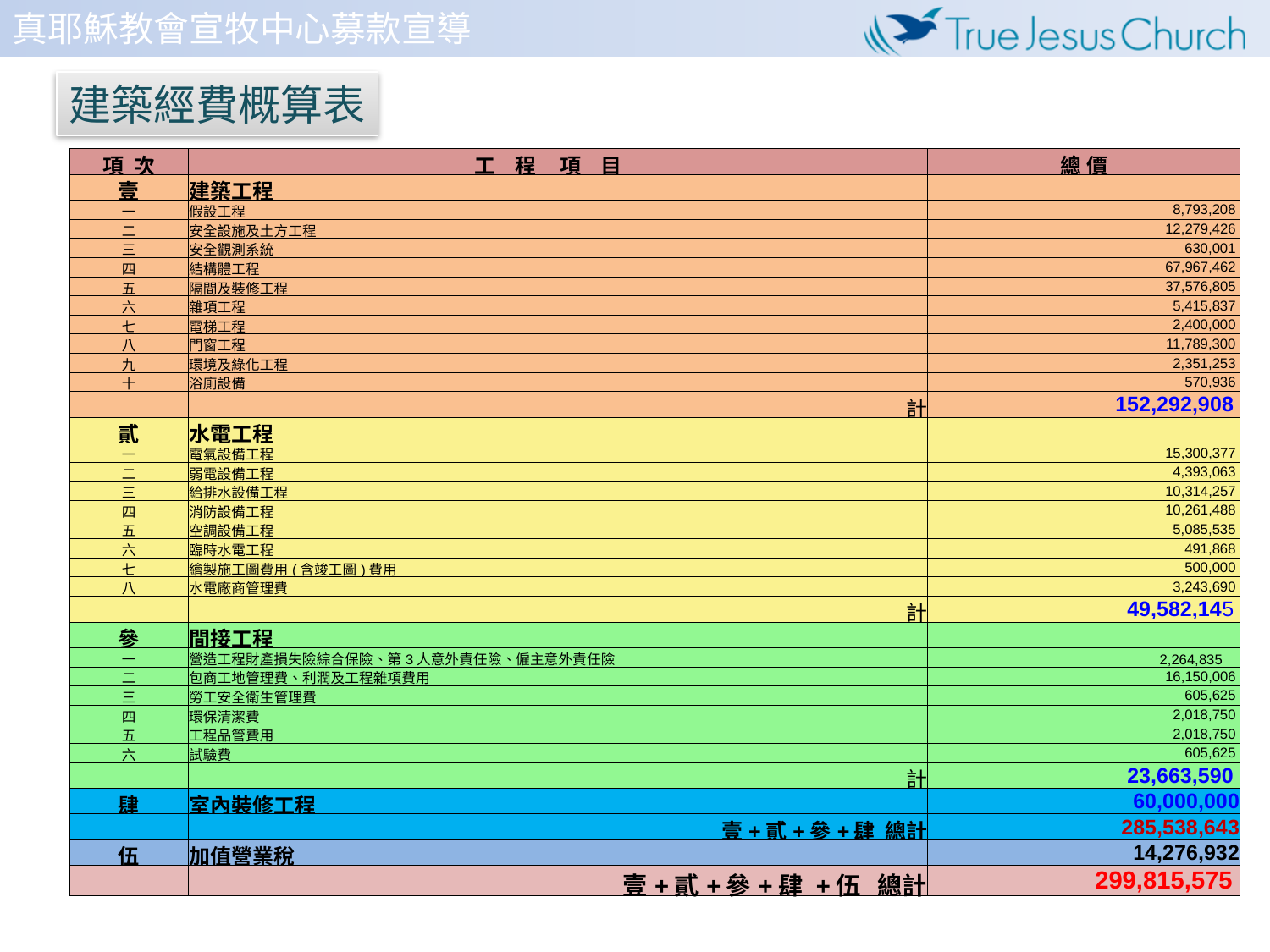

建築經費概算表
| 項 次 | 工 程 項 目 | 總 價 |
| --- | --- | --- |
| 壹 | 建築工程 |  |
| 一 | 假設工程 | 8,793,208 |
| 二 | 安全設施及土方工程 | 12,279,426 |
| 三 | 安全觀測系統 | 630,001 |
| 四 | 結構體工程 | 67,967,462 |
| 五 | 隔間及裝修工程 | 37,576,805 |
| 六 | 雜項工程 | 5,415,837 |
| 七 | 電梯工程 | 2,400,000 |
| 八 | 門窗工程 | 11,789,300 |
| 九 | 環境及綠化工程 | 2,351,253 |
| 十 | 浴廁設備 | 570,936 |
|  | 計 | 152,292,908 |
| 貳 | 水電工程 |  |
| 一 | 電氣設備工程 | 15,300,377 |
| 二 | 弱電設備工程 | 4,393,063 |
| 三 | 給排水設備工程 | 10,314,257 |
| 四 | 消防設備工程 | 10,261,488 |
| 五 | 空調設備工程 | 5,085,535 |
| 六 | 臨時水電工程 | 491,868 |
| 七 | 繪製施工圖費用(含竣工圖)費用 | 500,000 |
| 八 | 水電廠商管理費 | 3,243,690 |
|  | 計 | 49,582,145 |
| 參 | 間接工程 |  |
| 一 | 營造工程財產損失險綜合保險、第3人意外責任險、僱主意外責任險 | 2,264,835 |
| 二 | 包商工地管理費、利潤及工程雜項費用 | 16,150,006 |
| 三 | 勞工安全衛生管理費 | 605,625 |
| 四 | 環保清潔費 | 2,018,750 |
| 五 | 工程品管費用 | 2,018,750 |
| 六 | 試驗費 | 605,625 |
|  | 計 | 23,663,590 |
| 肆 | 室內裝修工程 | 60,000,000 |
|  | 壹+貳+參+肆 總計 | 285,538,643 |
| 伍 | 加值營業稅 | 14,276,932 |
|  | 壹+貳+參+肆 +伍 總計 | 299,815,575 |